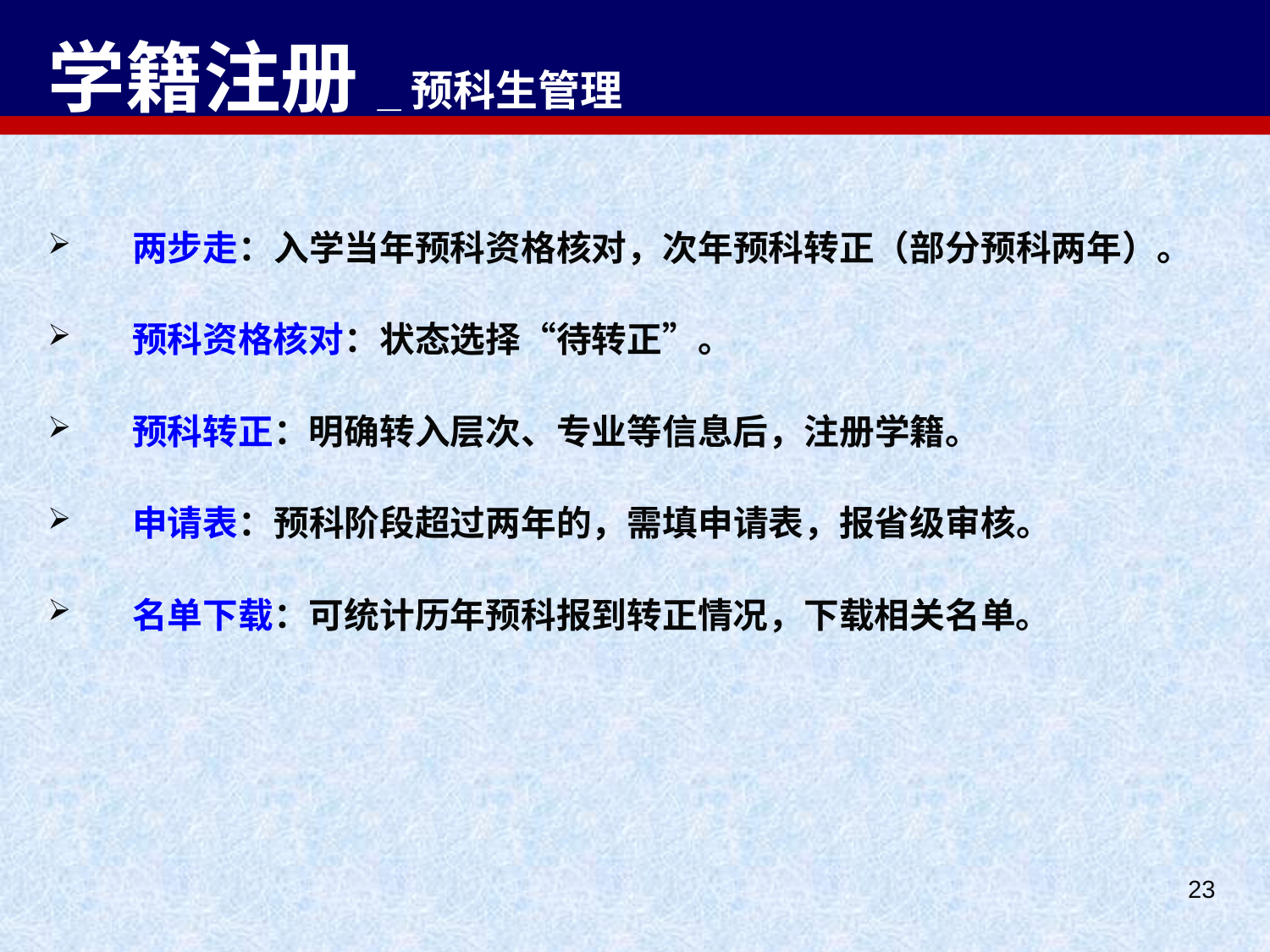

# 学籍注册_预科生管理
两步走：入学当年预科资格核对，次年预科转正（部分预科两年）。
预科资格核对：状态选择“待转正”。
预科转正：明确转入层次、专业等信息后，注册学籍。
申请表：预科阶段超过两年的，需填申请表，报省级审核。
名单下载：可统计历年预科报到转正情况，下载相关名单。
23